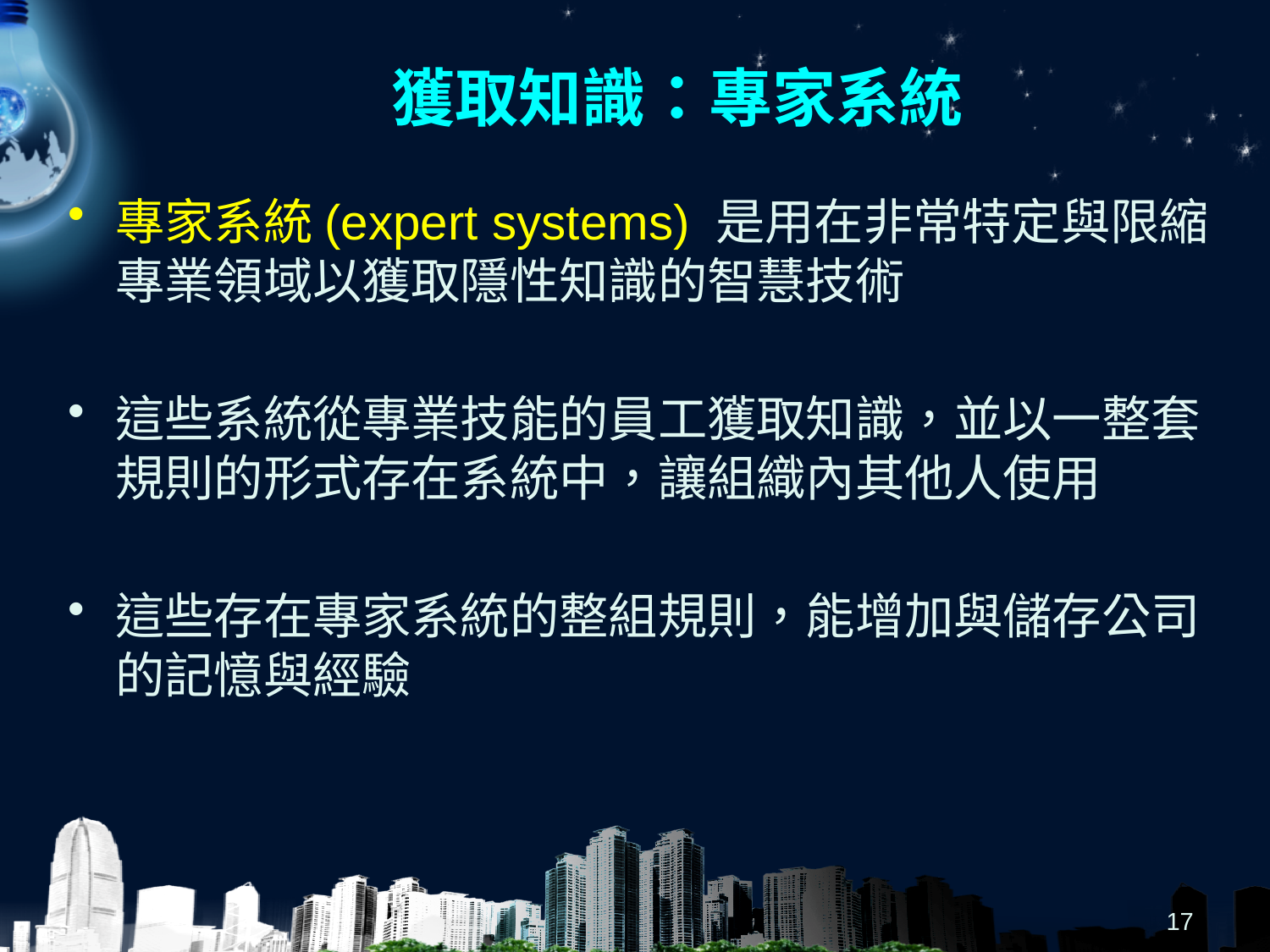

# 獲取知識：專家系統
專家系統(expert systems) 是用在非常特定與限縮專業領域以獲取隱性知識的智慧技術

這些系統從專業技能的員工獲取知識，並以一整套規則的形式存在系統中，讓組織內其他人使用

這些存在專家系統的整組規則，能增加與儲存公司的記憶與經驗
17